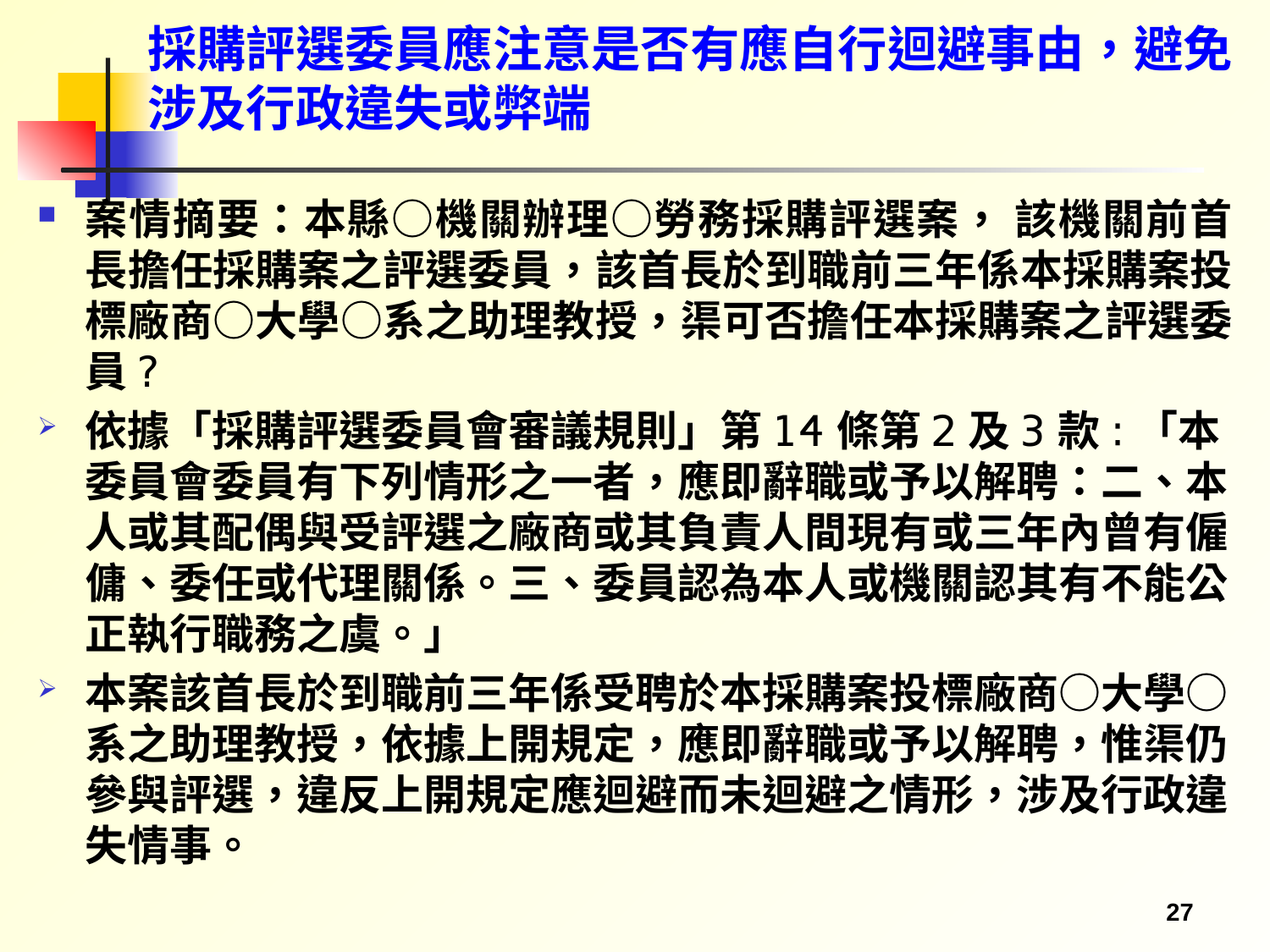

# 採購評選委員應注意是否有應自行迴避事由，避免涉及行政違失或弊端
案情摘要：本縣○機關辦理○勞務採購評選案， 該機關前首長擔任採購案之評選委員，該首長於到職前三年係本採購案投標廠商○大學○系之助理教授，渠可否擔任本採購案之評選委員?
依據「採購評選委員會審議規則」第14條第2及3款:「本委員會委員有下列情形之一者，應即辭職或予以解聘：二、本人或其配偶與受評選之廠商或其負責人間現有或三年內曾有僱傭、委任或代理關係。三、委員認為本人或機關認其有不能公正執行職務之虞。」
本案該首長於到職前三年係受聘於本採購案投標廠商○大學○系之助理教授，依據上開規定，應即辭職或予以解聘，惟渠仍參與評選，違反上開規定應迴避而未迴避之情形，涉及行政違失情事。
27